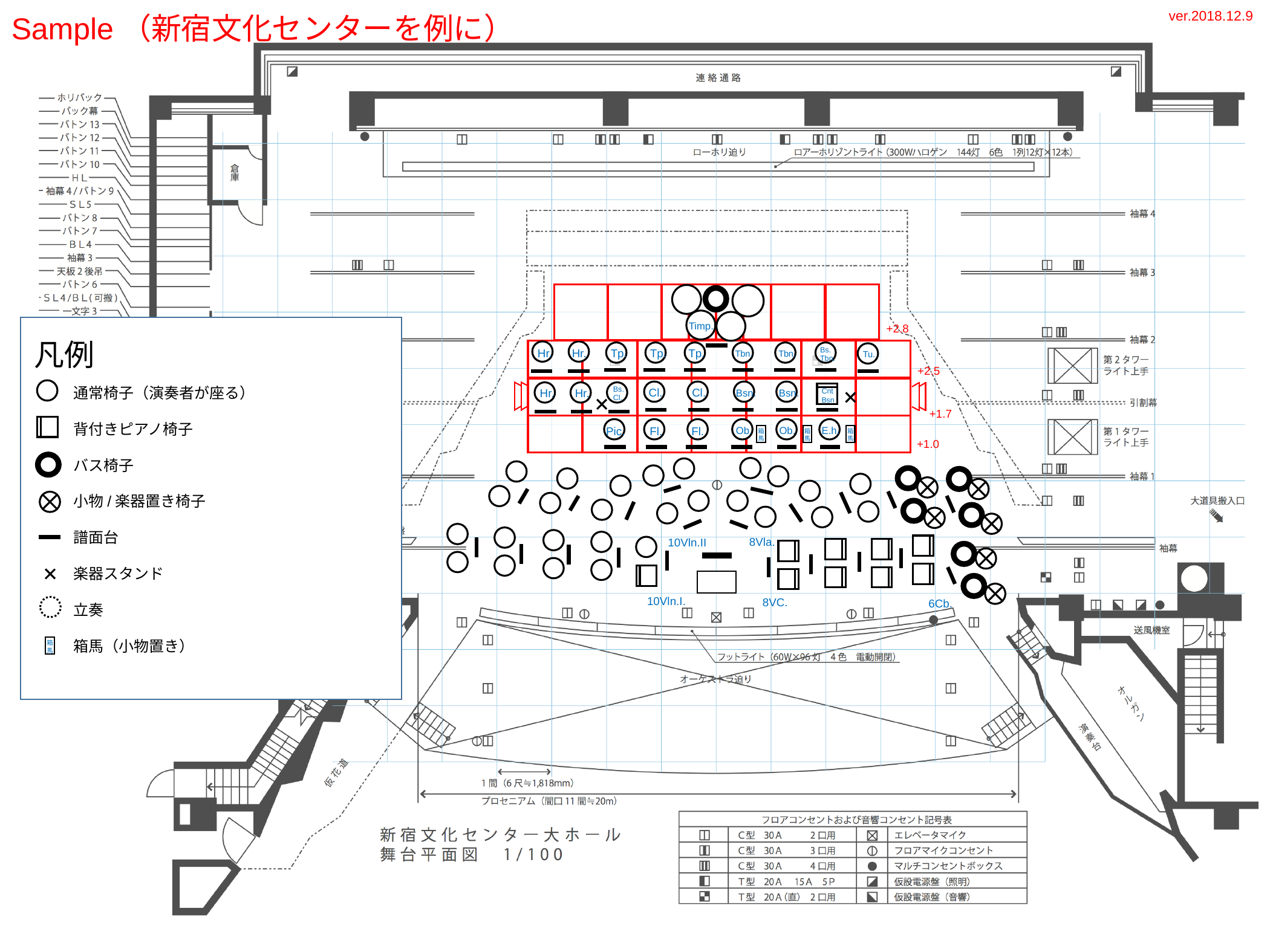

Sample（新宿文化センターを例に）

Timp.

+2.8
凡例
Bs.
Tbn.

Tp.
Tp.
Tp.
Hr.

Hr.

Tbn.
Tbn.
Tu.
+2.5

通常椅子（演奏者が座る）

背付きピアノ椅子

バス椅子

小物/楽器置き椅子

譜面台

楽器スタンド

立奏

箱馬（小物置き）

Bs.
Cl.

Cl.
Cl.

Hr.
Hr.
Bsn.
Bsn.
Cnt
Bsn

+1.7

Pic.
Fl.
Fl.
Ob.
Ob.
E.h.
箱
馬

箱
馬

箱
馬

+1.0

8Vla.
10Vln.II

10Vln.I.
8VC.
6Cb.

箱
馬